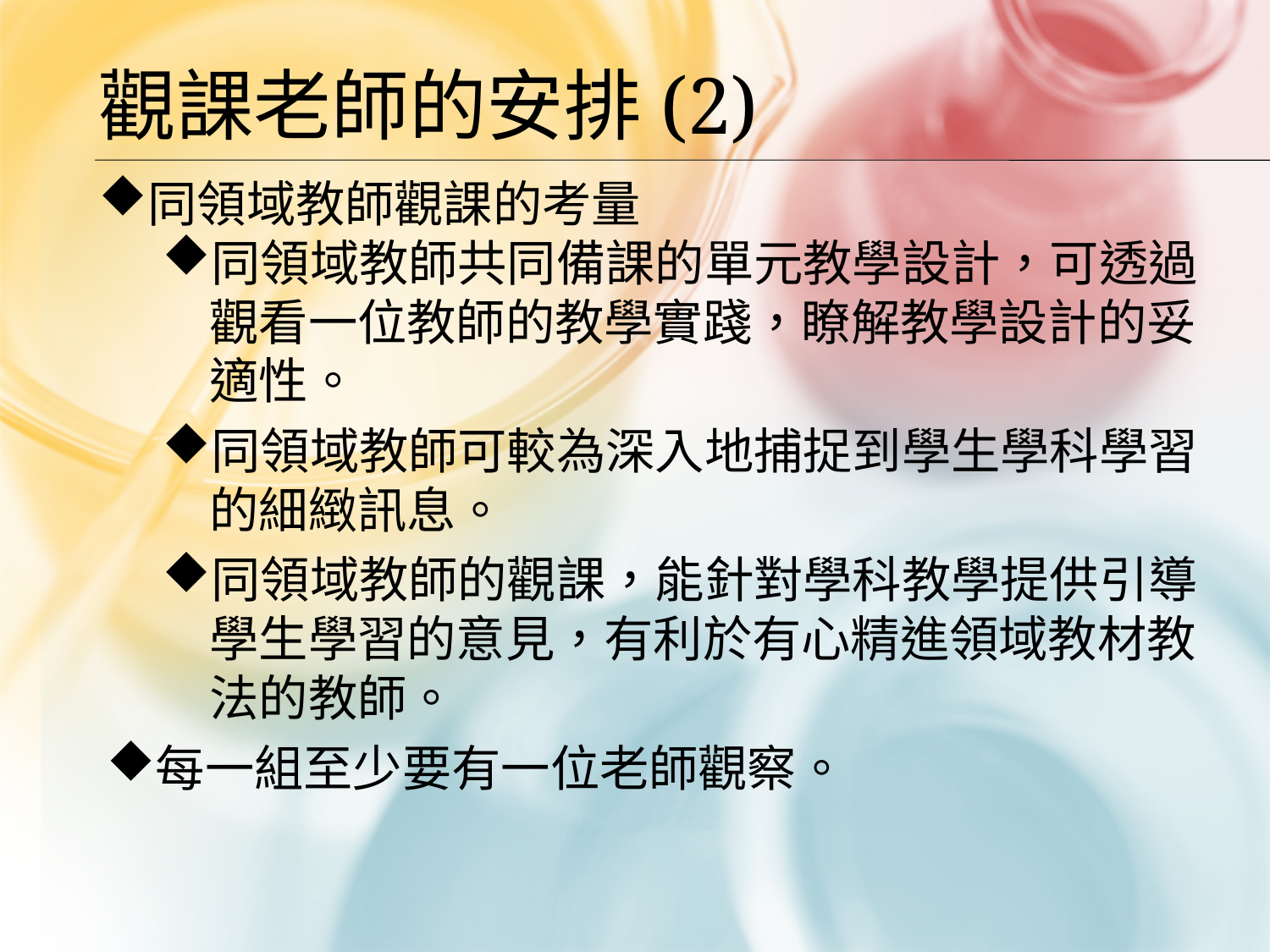

# 觀課老師的安排(2)
同領域教師觀課的考量
同領域教師共同備課的單元教學設計，可透過觀看一位教師的教學實踐，瞭解教學設計的妥適性。
同領域教師可較為深入地捕捉到學生學科學習的細緻訊息。
同領域教師的觀課，能針對學科教學提供引導學生學習的意見，有利於有心精進領域教材教法的教師。
每一組至少要有一位老師觀察。